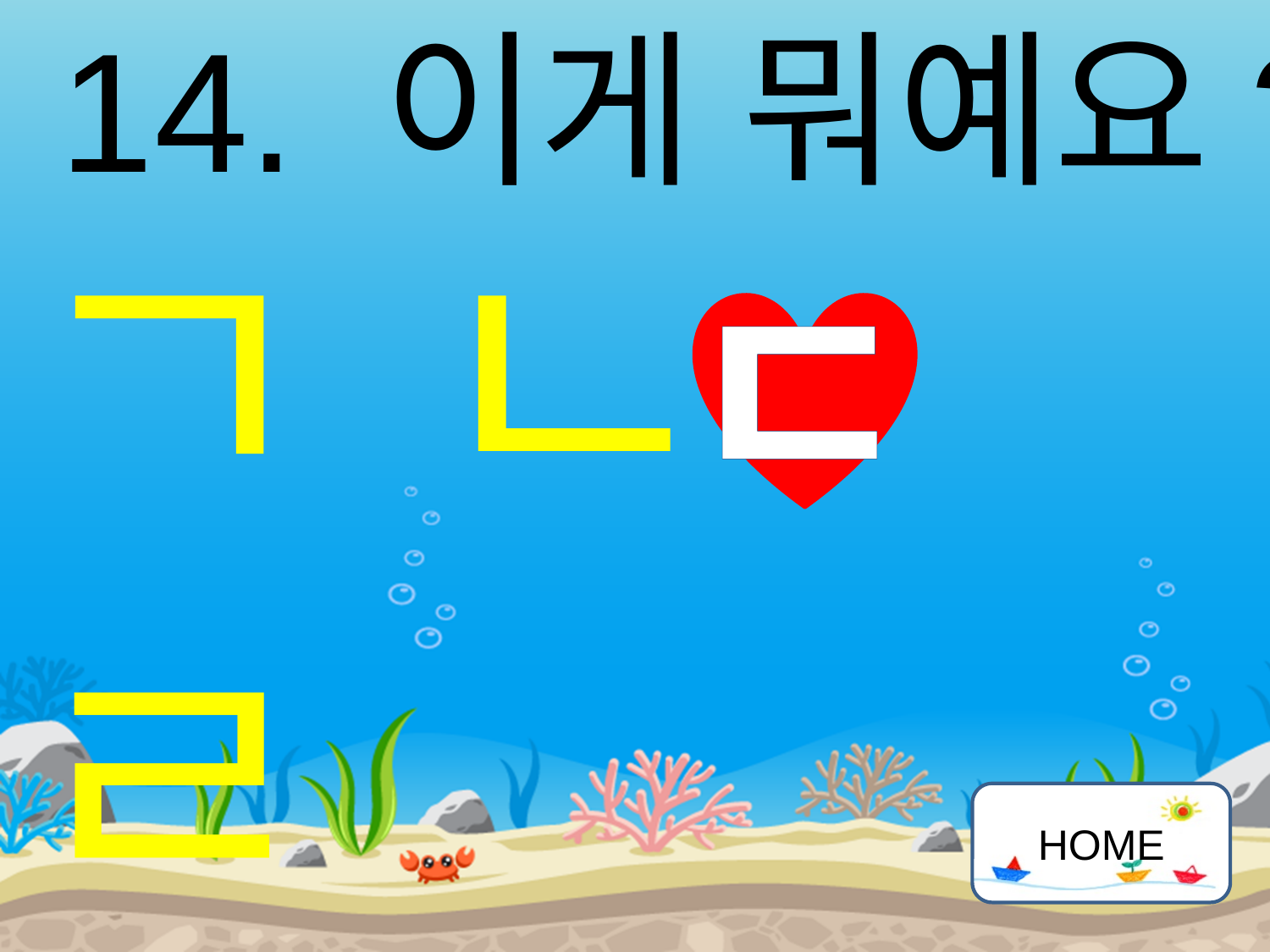

14. 이게 뭐예요?

ㄱ ㄴ   ㄹ
ㄷ

HOME